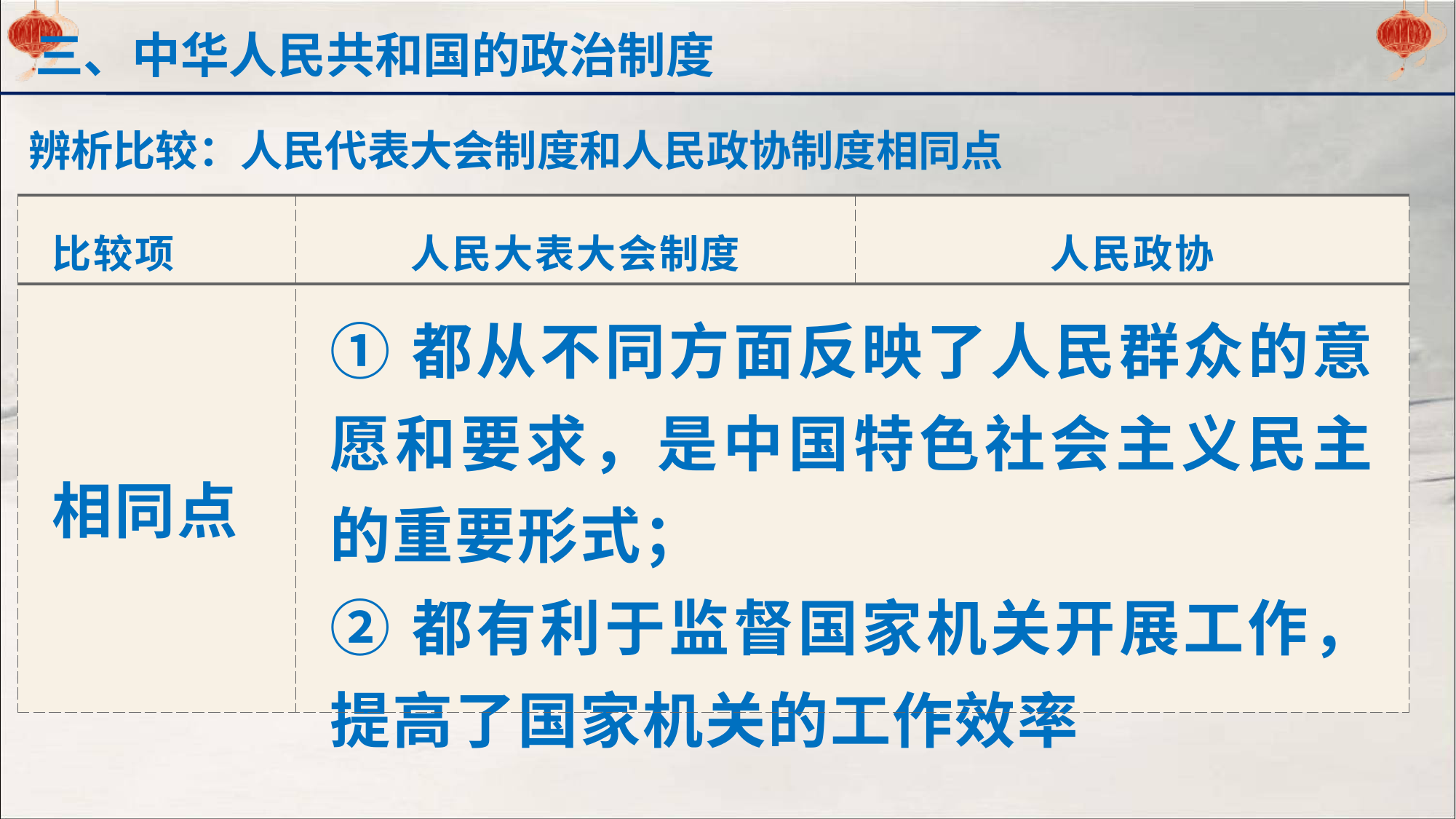

三、中华人民共和国的政治制度
辨析比较：人民代表大会制度和人民政协制度相同点
| 比较项 | 人民大表大会制度 | 人民政协 |
| --- | --- | --- |
| 相同点 | ①都从不同方面反映了人民群众的意愿和要求，是中国特色社会主义民主的重要形式； ②都有利于监督国家机关开展工作，提高了国家机关的工作效率 |  |